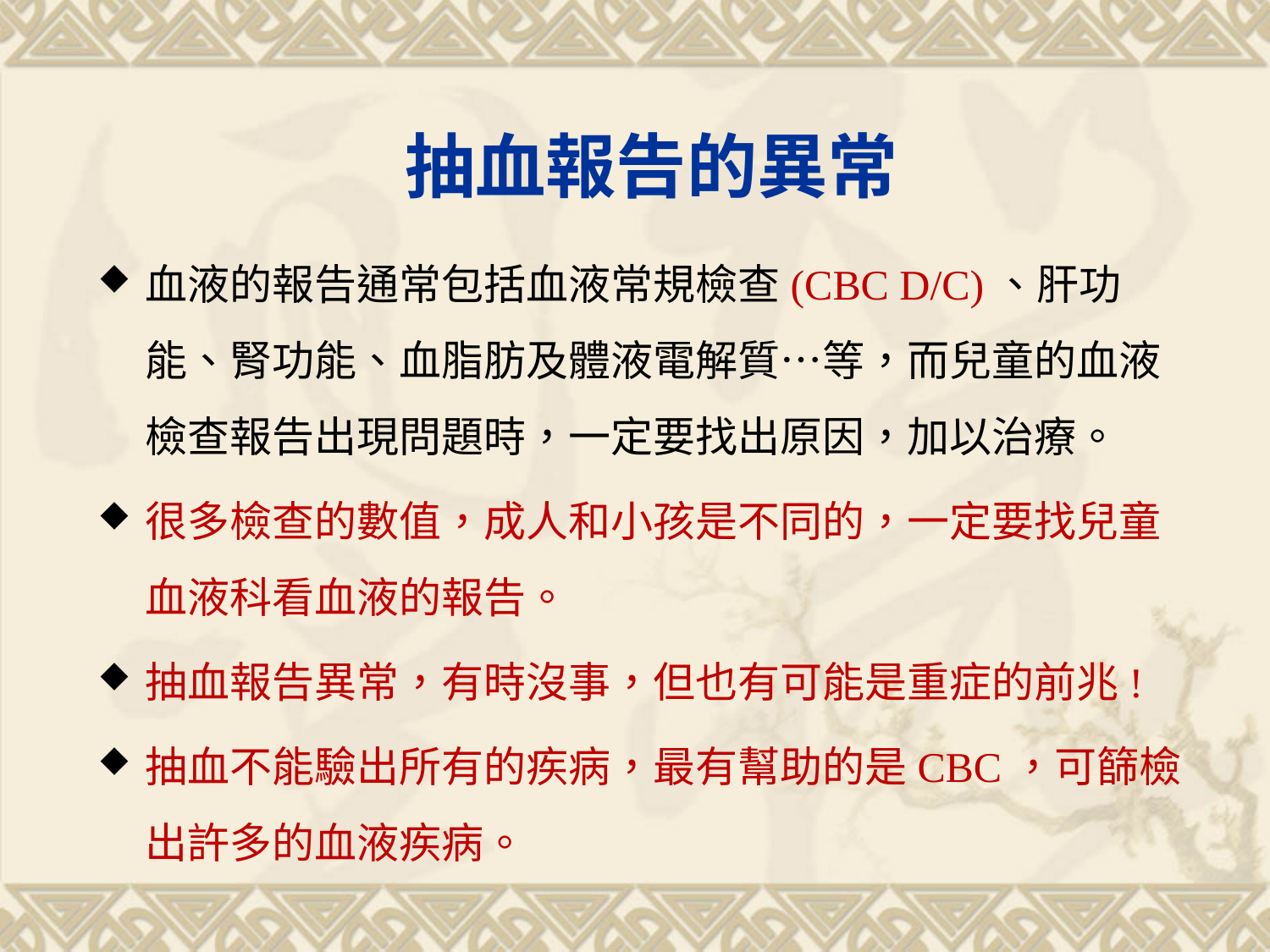

# 抽血報告的異常
血液的報告通常包括血液常規檢查(CBC D/C)、肝功能、腎功能、血脂肪及體液電解質…等，而兒童的血液檢查報告出現問題時，一定要找出原因，加以治療。
很多檢查的數值，成人和小孩是不同的，一定要找兒童血液科看血液的報告。
抽血報告異常，有時沒事，但也有可能是重症的前兆!
抽血不能驗出所有的疾病，最有幫助的是CBC，可篩檢出許多的血液疾病。